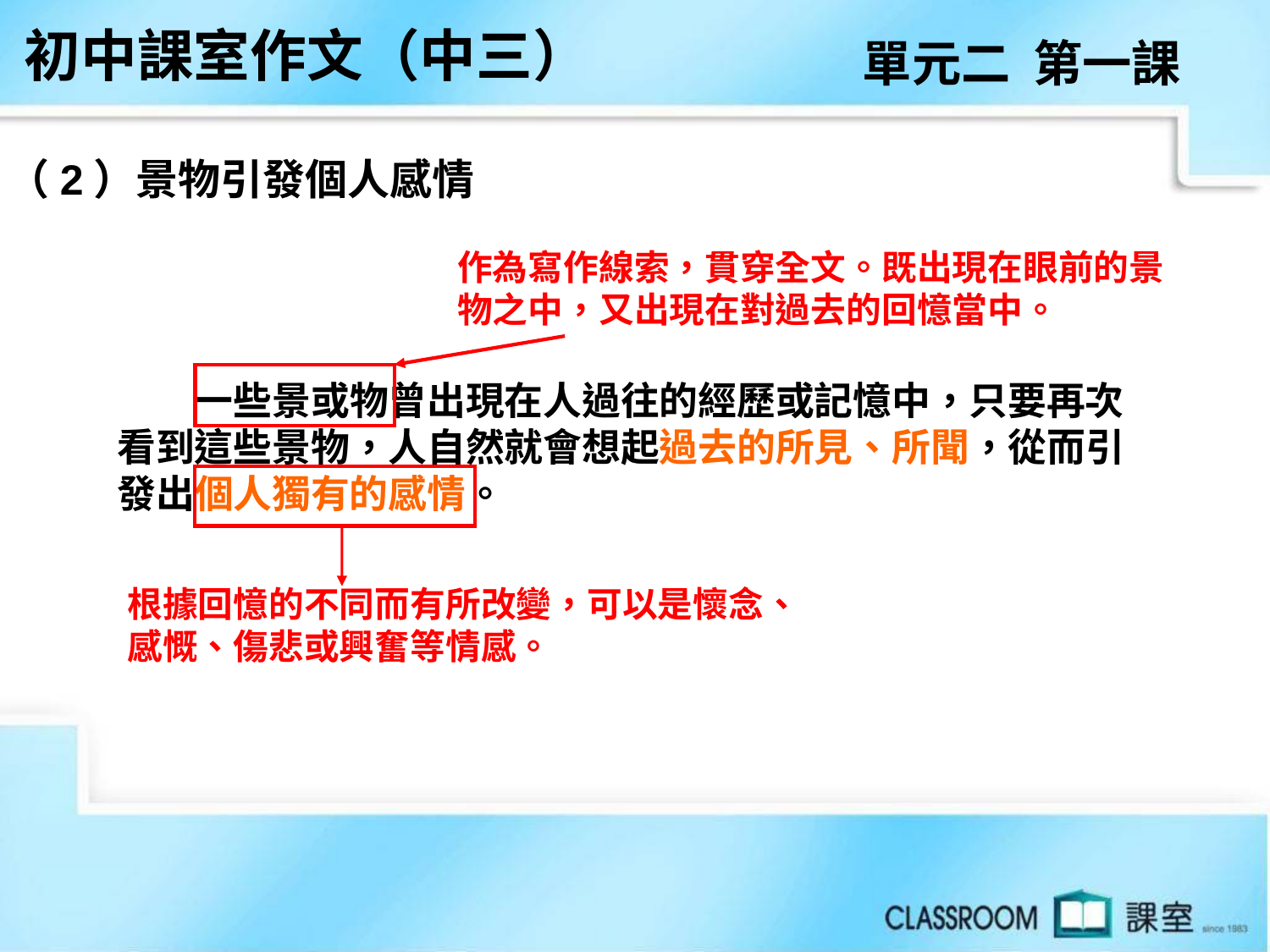

初中課室作文（中三）
單元二  第一課
（2）景物引發個人感情
作為寫作線索，貫穿全文。既出現在眼前的景物之中，又出現在對過去的回憶當中。

　　一些景或物曾出現在人過往的經歷或記憶中，只要再次
看到這些景物，人自然就會想起過去的所見、所聞，從而引
發出個人獨有的感情。

根據回憶的不同而有所改變，可以是懷念、感慨、傷悲或興奮等情感。